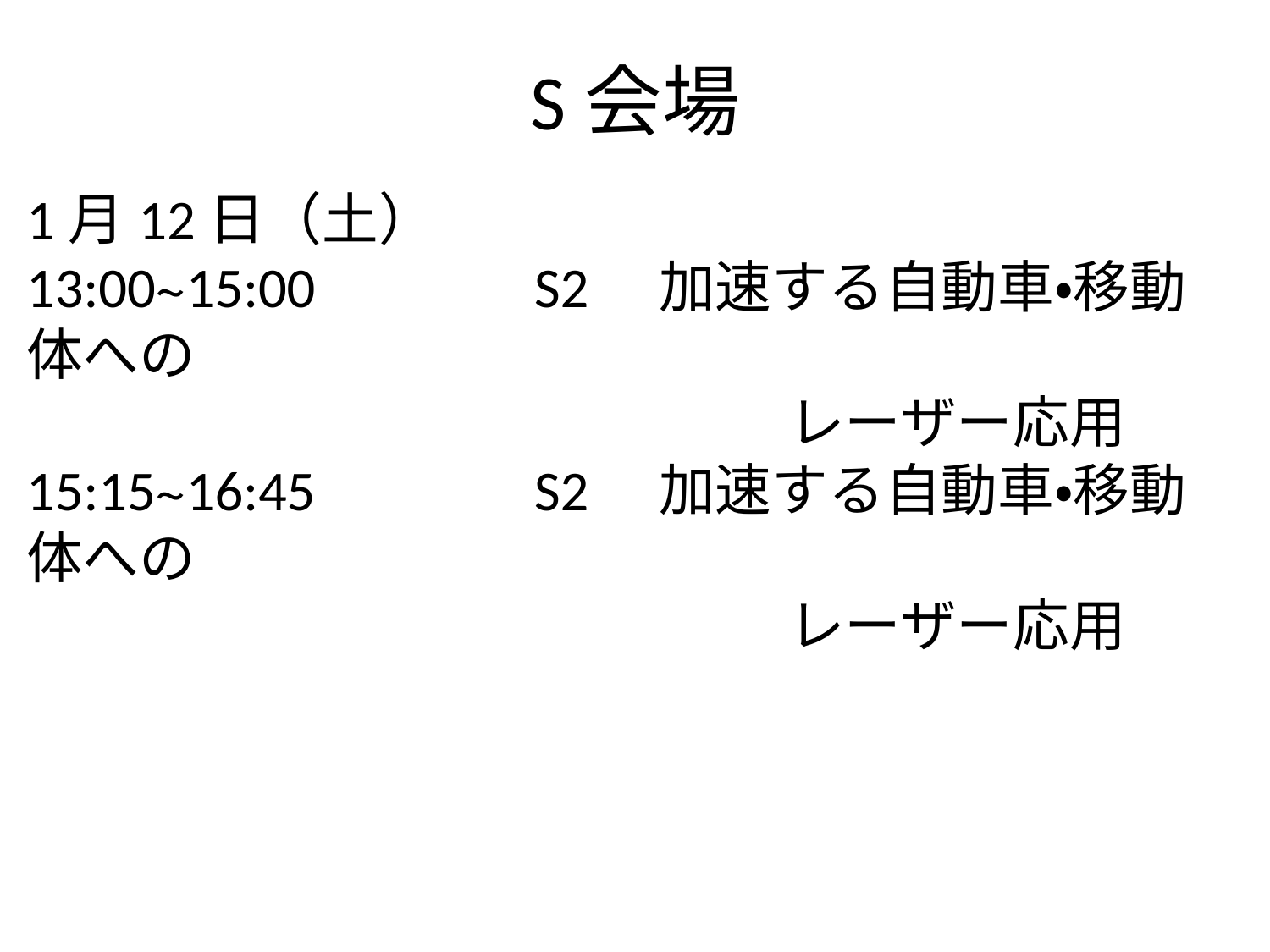

# S会場
1月12日（土）
13:00~15:00		S2　加速する自動車・移動体への
						レーザー応用
15:15~16:45		S2　加速する自動車・移動体への
						レーザー応用